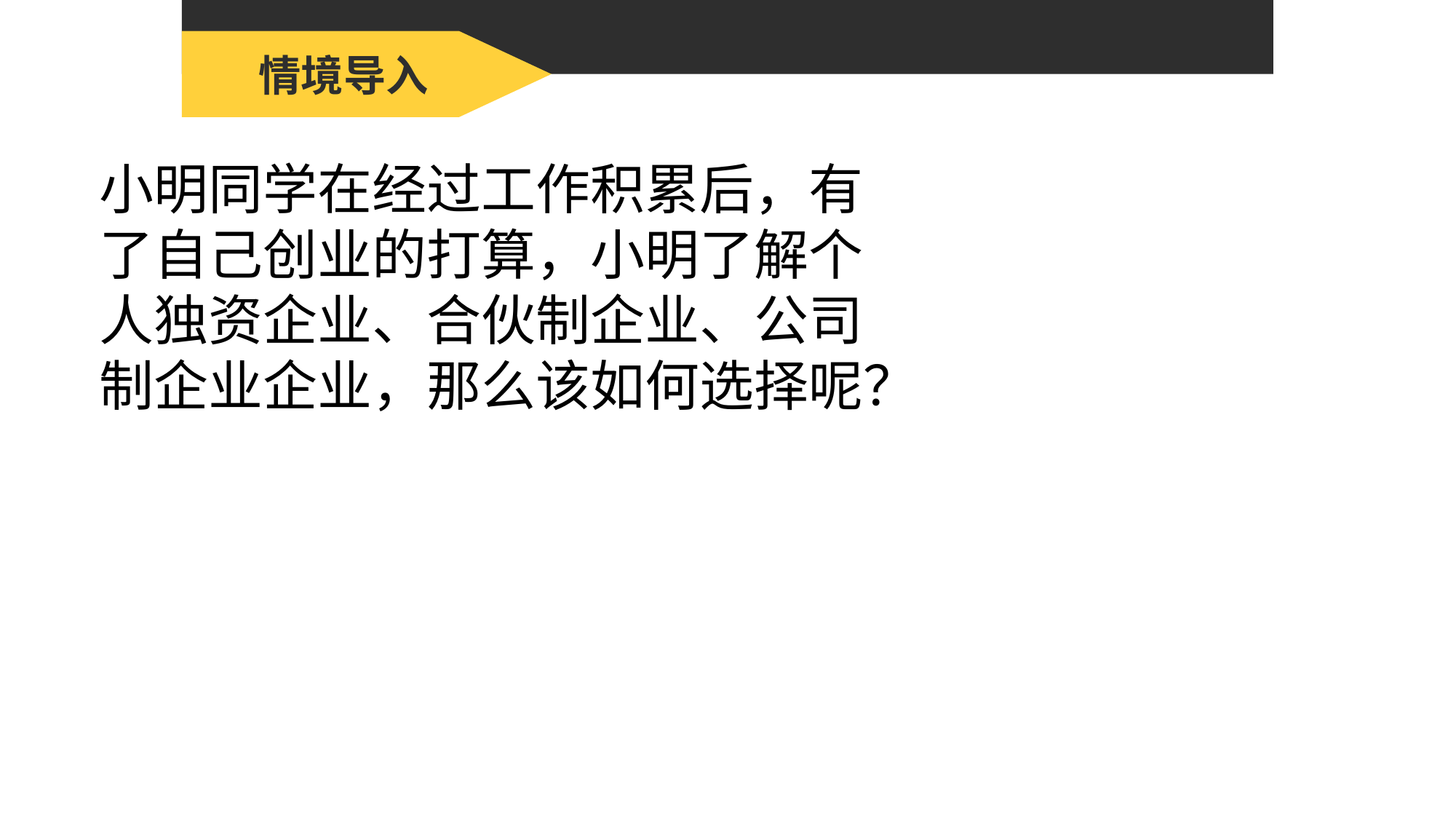

情境导入
小明同学在经过工作积累后，有了自己创业的打算，小明了解个人独资企业、合伙制企业、公司制企业企业，那么该如何选择呢？